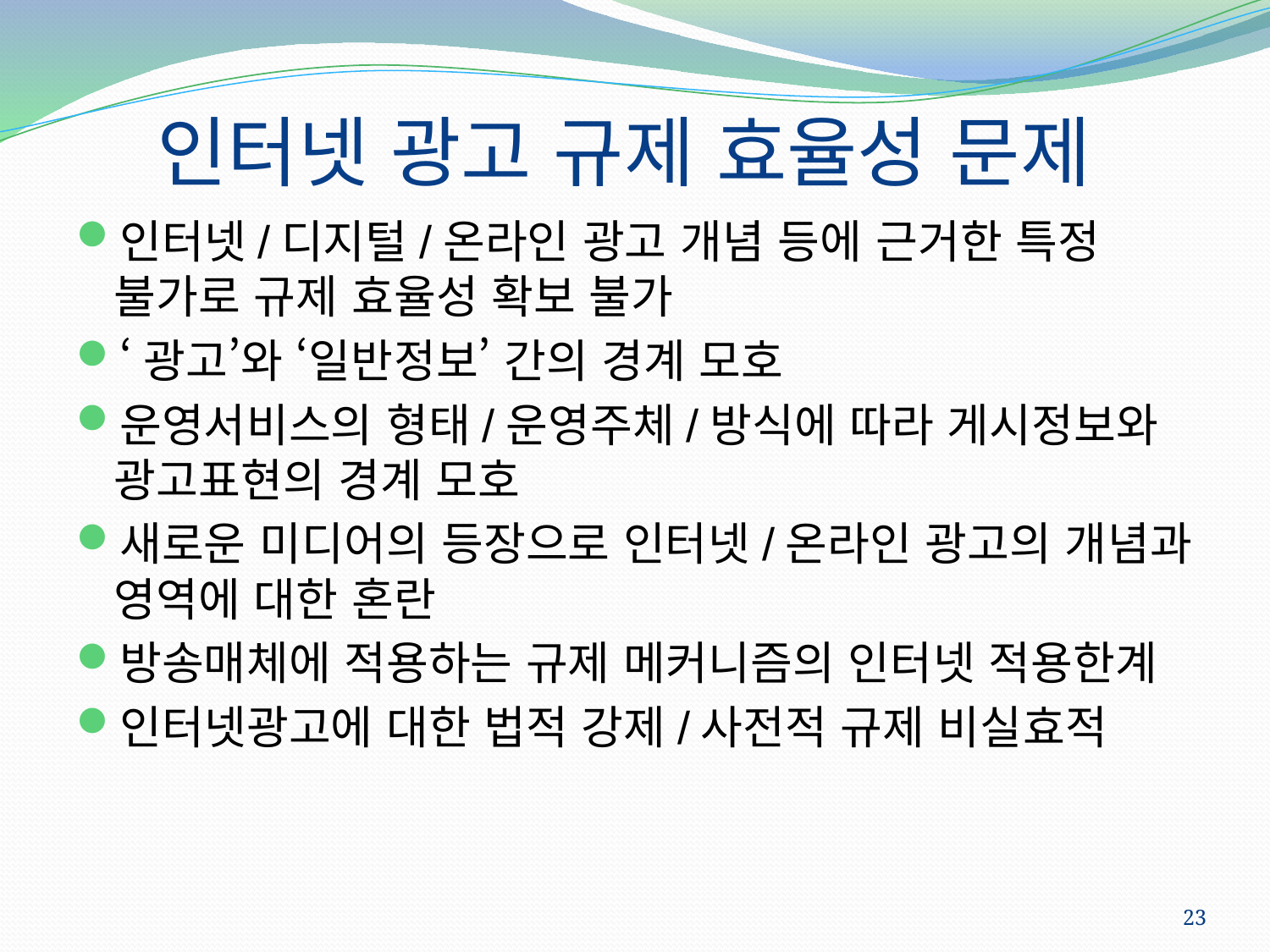

# 인터넷 광고 규제 효율성 문제
인터넷/디지털/온라인 광고 개념 등에 근거한 특정 불가로 규제 효율성 확보 불가
‘광고’와 ‘일반정보’ 간의 경계 모호
운영서비스의 형태/운영주체/방식에 따라 게시정보와 광고표현의 경계 모호
새로운 미디어의 등장으로 인터넷/온라인 광고의 개념과 영역에 대한 혼란
방송매체에 적용하는 규제 메커니즘의 인터넷 적용한계
인터넷광고에 대한 법적 강제/사전적 규제 비실효적

23